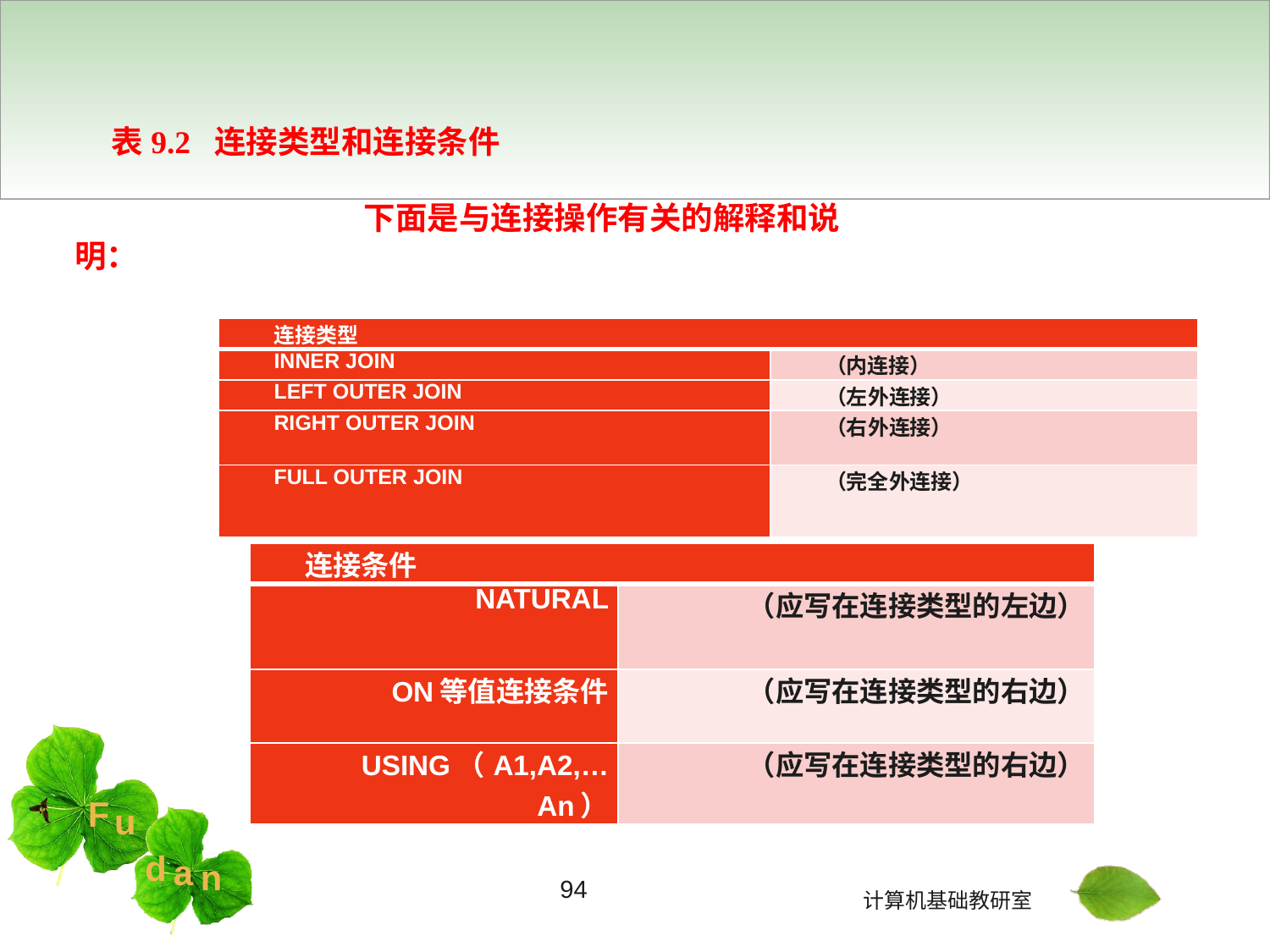

#
表9.2  连接类型和连接条件

                                  下面是与连接操作有关的解释和说明：
| 连接类型 |  |
| --- | --- |
| INNER JOIN | （内连接） |
| LEFT OUTER JOIN | （左外连接） |
| RIGHT OUTER JOIN | （右外连接） |
| FULL OUTER JOIN | （完全外连接） |
| 连接条件 |  |
| --- | --- |
| NATURAL | （应写在连接类型的左边） |
| ON等值连接条件 | （应写在连接类型的右边） |
| USING（A1,A2,…An） | （应写在连接类型的右边） |
94